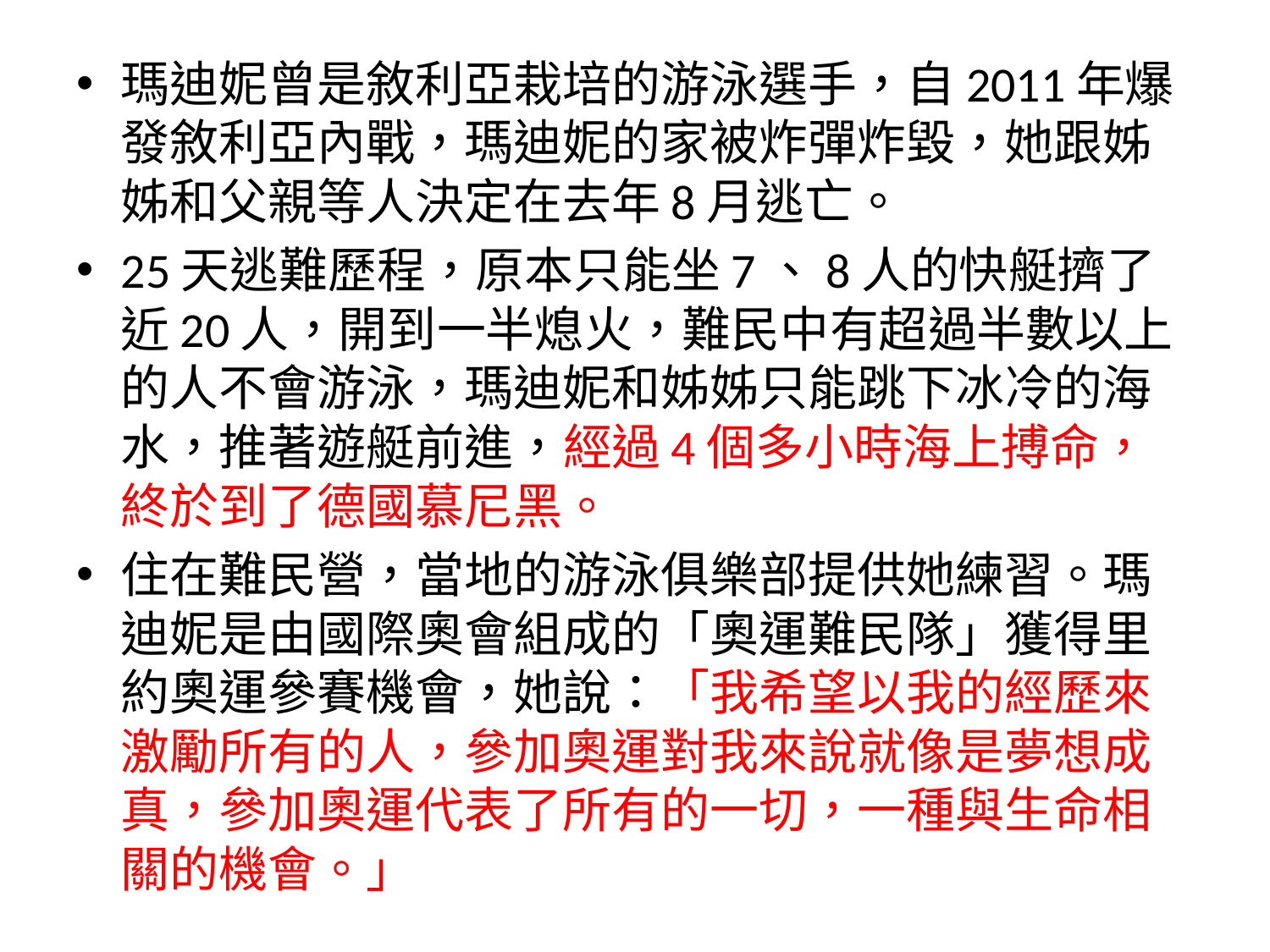

瑪迪妮曾是敘利亞栽培的游泳選手，自2011年爆發敘利亞內戰，瑪迪妮的家被炸彈炸毀，她跟姊姊和父親等人決定在去年8月逃亡。
25天逃難歷程，原本只能坐7、8人的快艇擠了近20人，開到一半熄火，難民中有超過半數以上的人不會游泳，瑪迪妮和姊姊只能跳下冰冷的海水，推著遊艇前進，經過4個多小時海上搏命，終於到了德國慕尼黑。
住在難民營，當地的游泳俱樂部提供她練習。瑪迪妮是由國際奧會組成的「奧運難民隊」獲得里約奧運參賽機會，她說：「我希望以我的經歷來激勵所有的人，參加奧運對我來說就像是夢想成真，參加奧運代表了所有的一切，一種與生命相關的機會。」